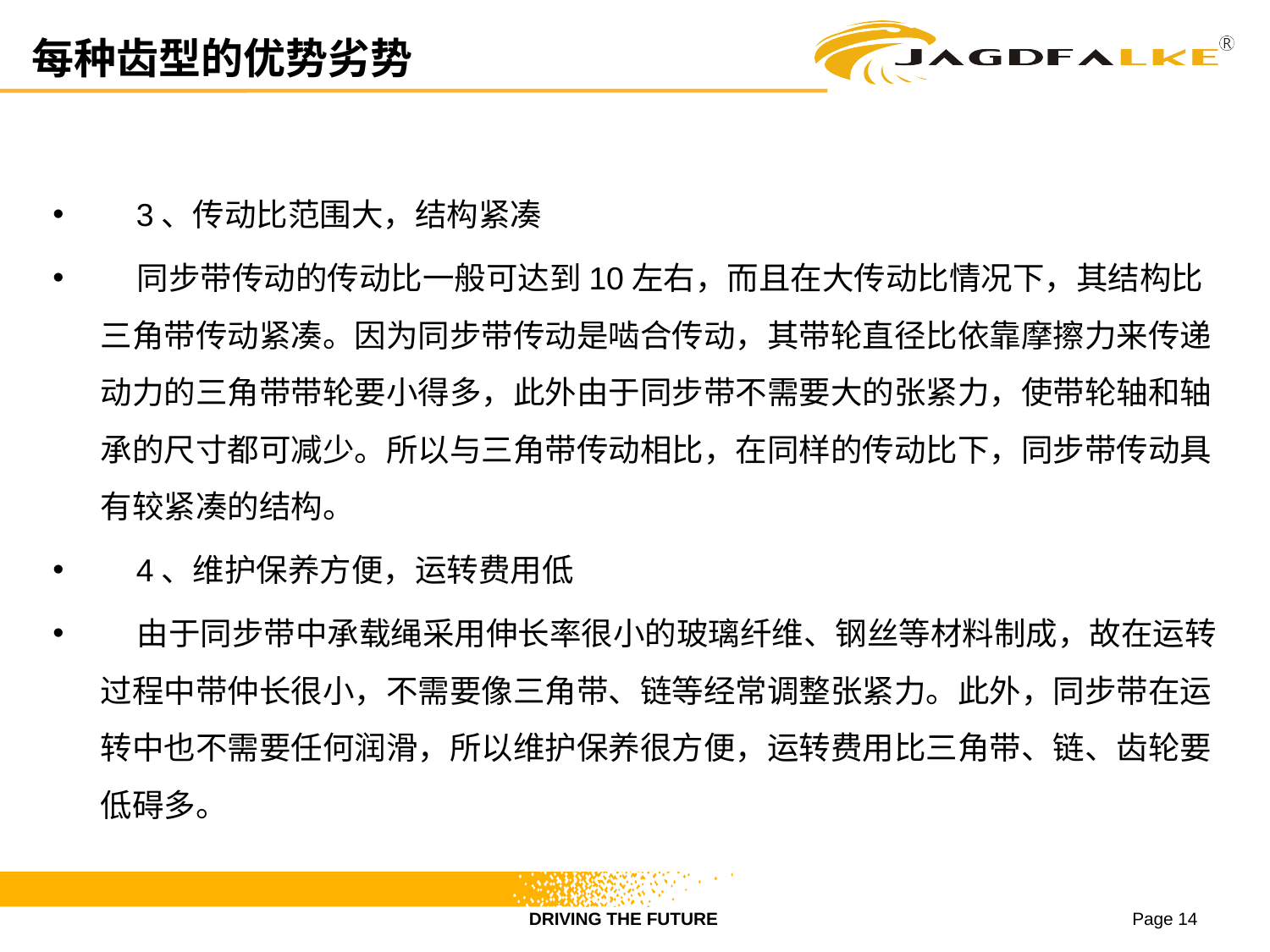

每种齿型的优势劣势
    3、传动比范围大，结构紧凑
    同步带传动的传动比一般可达到10左右，而且在大传动比情况下，其结构比三角带传动紧凑。因为同步带传动是啮合传动，其带轮直径比依靠摩擦力来传递动力的三角带带轮要小得多，此外由于同步带不需要大的张紧力，使带轮轴和轴承的尺寸都可减少。所以与三角带传动相比，在同样的传动比下，同步带传动具有较紧凑的结构。
    4、维护保养方便，运转费用低
    由于同步带中承载绳采用伸长率很小的玻璃纤维、钢丝等材料制成，故在运转过程中带仲长很小，不需要像三角带、链等经常调整张紧力。此外，同步带在运转中也不需要任何润滑，所以维护保养很方便，运转费用比三角带、链、齿轮要低碍多。
DRIVING THE FUTURE
Page 14